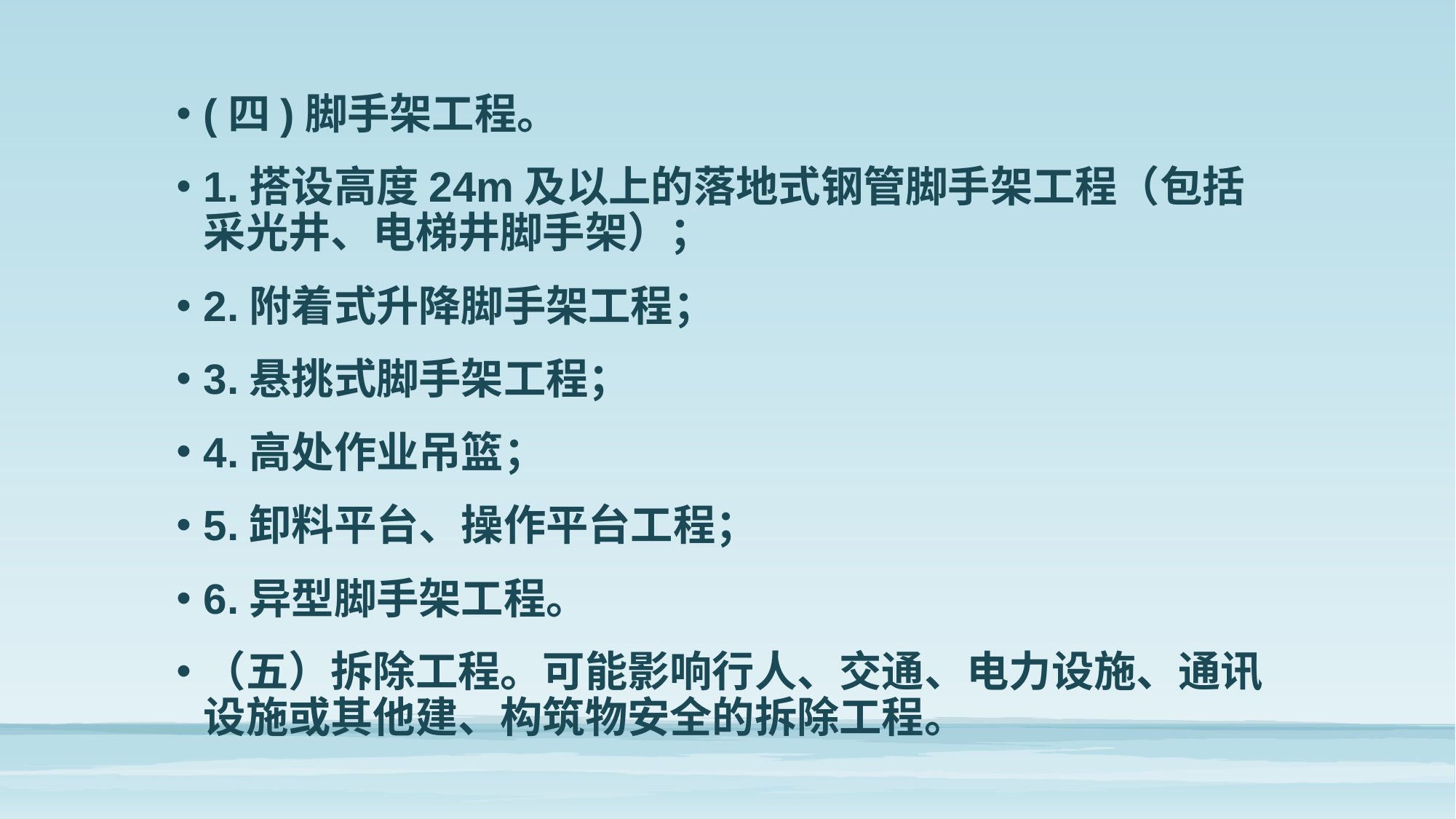

(四)脚手架工程。
1.搭设高度24m及以上的落地式钢管脚手架工程（包括采光井、电梯井脚手架）；
2.附着式升降脚手架工程；
3.悬挑式脚手架工程；
4.高处作业吊篮；
5.卸料平台、操作平台工程；
6.异型脚手架工程。
（五）拆除工程。可能影响行人、交通、电力设施、通讯设施或其他建、构筑物安全的拆除工程。